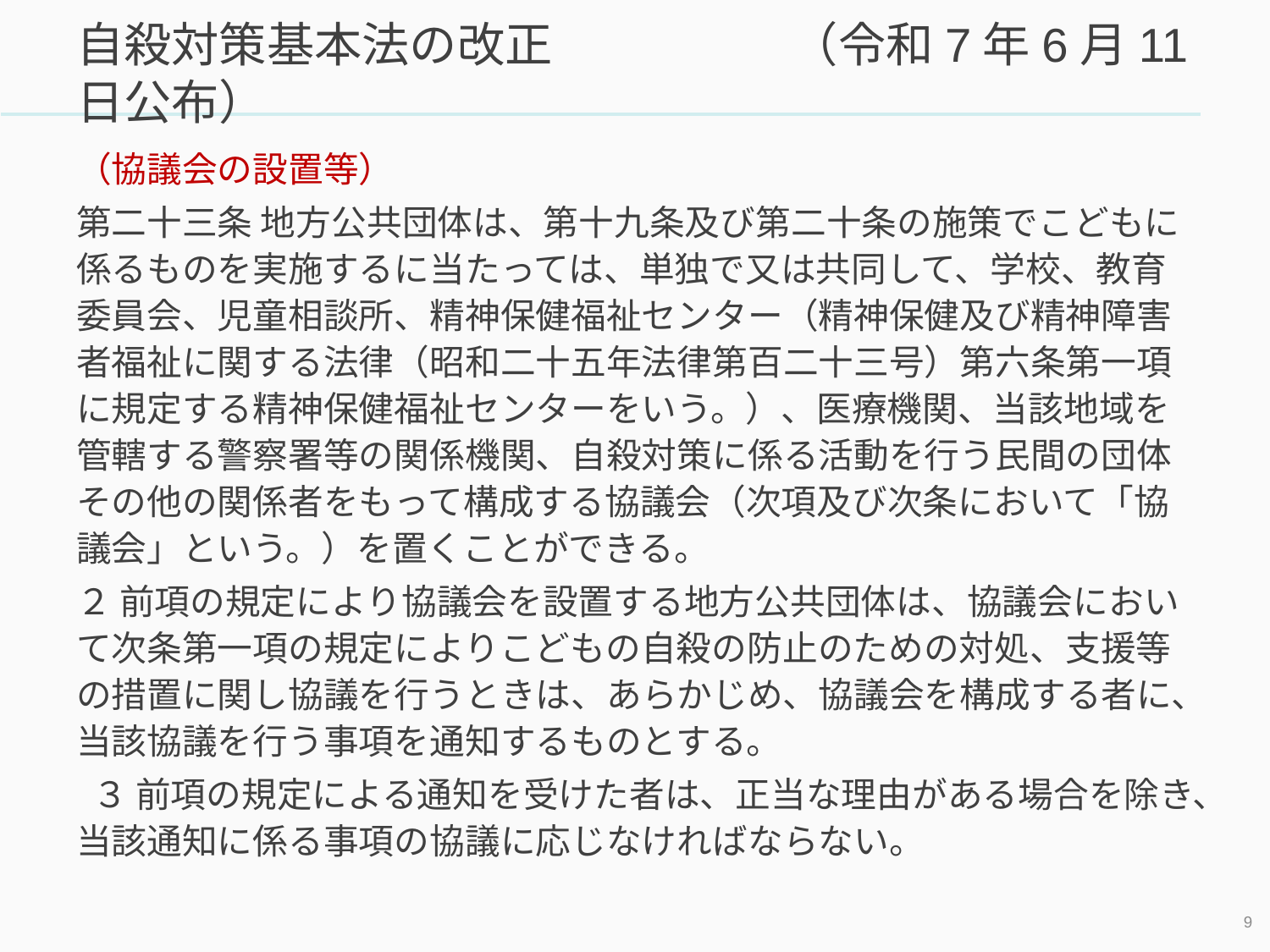

# 自殺対策基本法の改正　　　　　（令和7年6月11日公布）
（協議会の設置等）
第二十三条 地方公共団体は、第十九条及び第二十条の施策でこどもに係るものを実施するに当たっては、単独で又は共同して、学校、教育委員会、児童相談所、精神保健福祉センター（精神保健及び精神障害者福祉に関する法律（昭和二十五年法律第百二十三号）第六条第一項に規定する精神保健福祉センターをいう。）、医療機関、当該地域を管轄する警察署等の関係機関、自殺対策に係る活動を行う民間の団体その他の関係者をもって構成する協議会（次項及び次条において「協議会」という。）を置くことができる。
２ 前項の規定により協議会を設置する地方公共団体は、協議会において次条第一項の規定によりこどもの自殺の防止のための対処、支援等の措置に関し協議を行うときは、あらかじめ、協議会を構成する者に、当該協議を行う事項を通知するものとする。
 ３ 前項の規定による通知を受けた者は、正当な理由がある場合を除き、当該通知に係る事項の協議に応じなければならない。
9